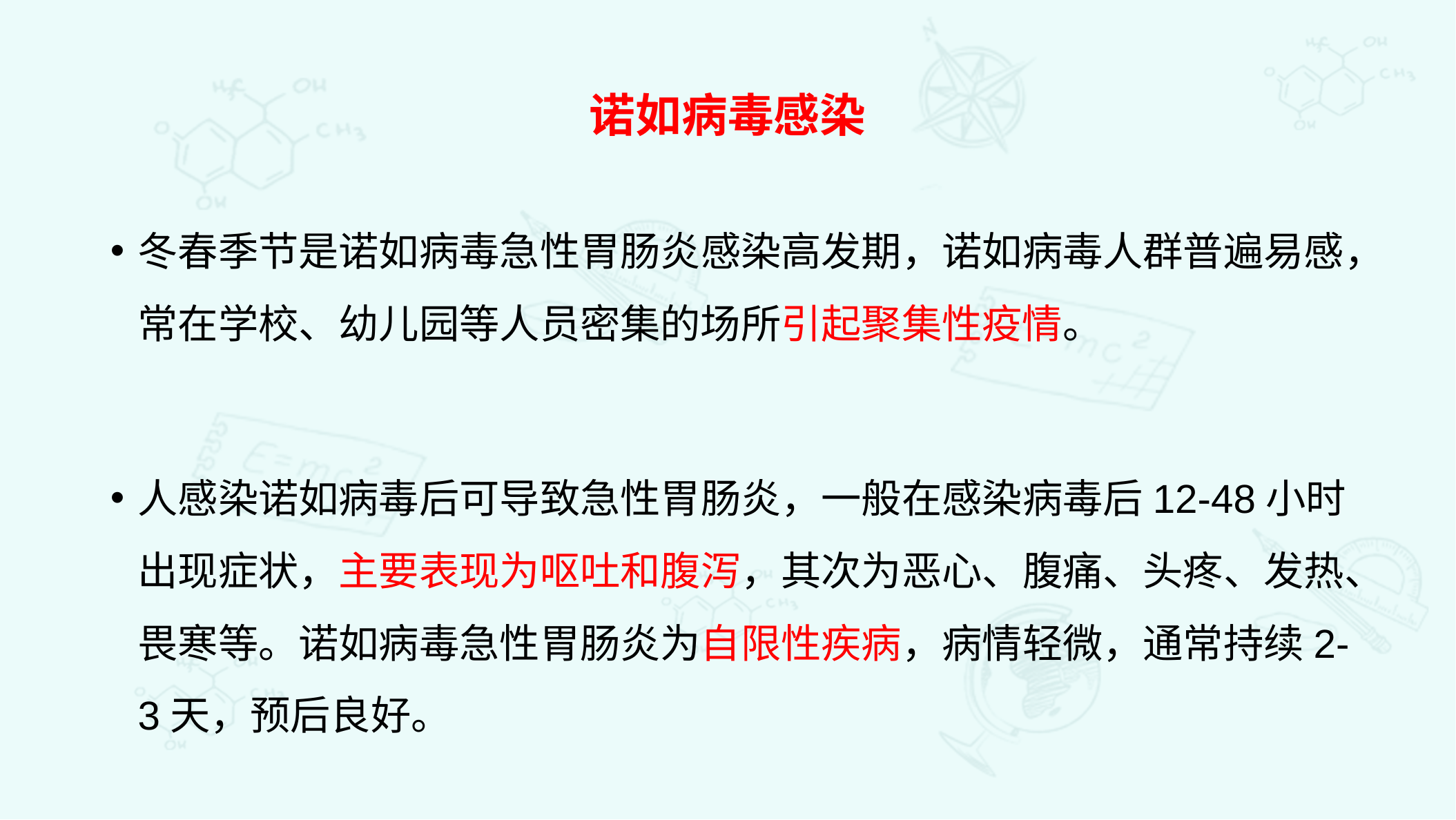

# 诺如病毒感染
冬春季节是诺如病毒急性胃肠炎感染高发期，诺如病毒人群普遍易感，常在学校、幼儿园等人员密集的场所引起聚集性疫情。

人感染诺如病毒后可导致急性胃肠炎，一般在感染病毒后12-48小时出现症状，主要表现为呕吐和腹泻，其次为恶心、腹痛、头疼、发热、畏寒等。诺如病毒急性胃肠炎为自限性疾病，病情轻微，通常持续2-3天，预后良好。